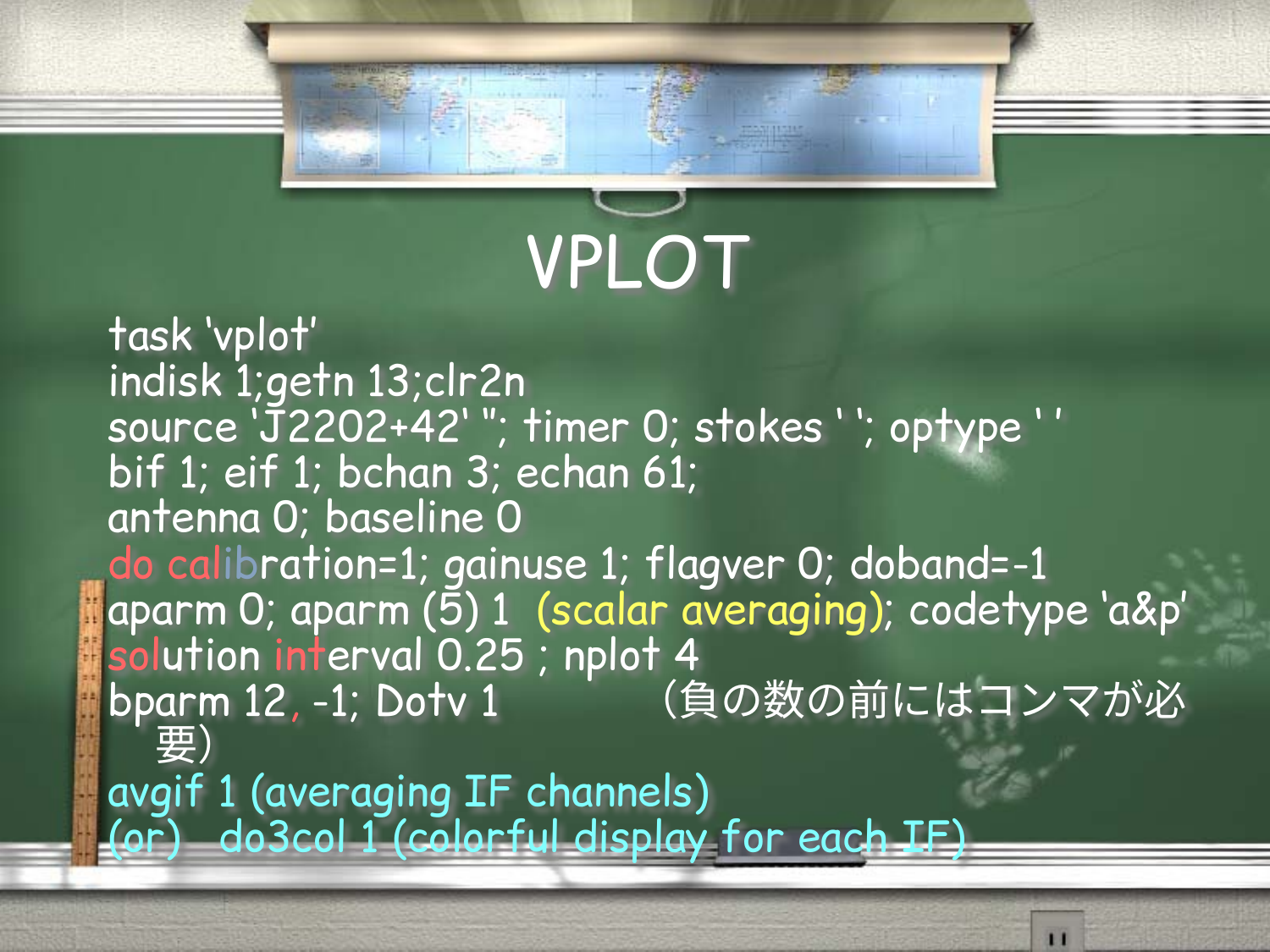

# VPLOT
task ‘vplot’
indisk 1;getn 13;clr2n
source ‘J2202+42‘ ‘’; timer 0; stokes ‘ ‘; optype ‘ ’
bif 1; eif 1; bchan 3; echan 61;
antenna 0; baseline 0
do calibration=1; gainuse 1; flagver 0; doband=-1
aparm 0; aparm (5) 1  (scalar averaging); codetype ‘a&p’
solution interval 0.25 ; nplot 4
bparm 12, -1; Dotv 1　　　（負の数の前にはコンマが必要）
avgif 1 (averaging IF channels)
(or)   do3col 1 (colorful display for each IF)